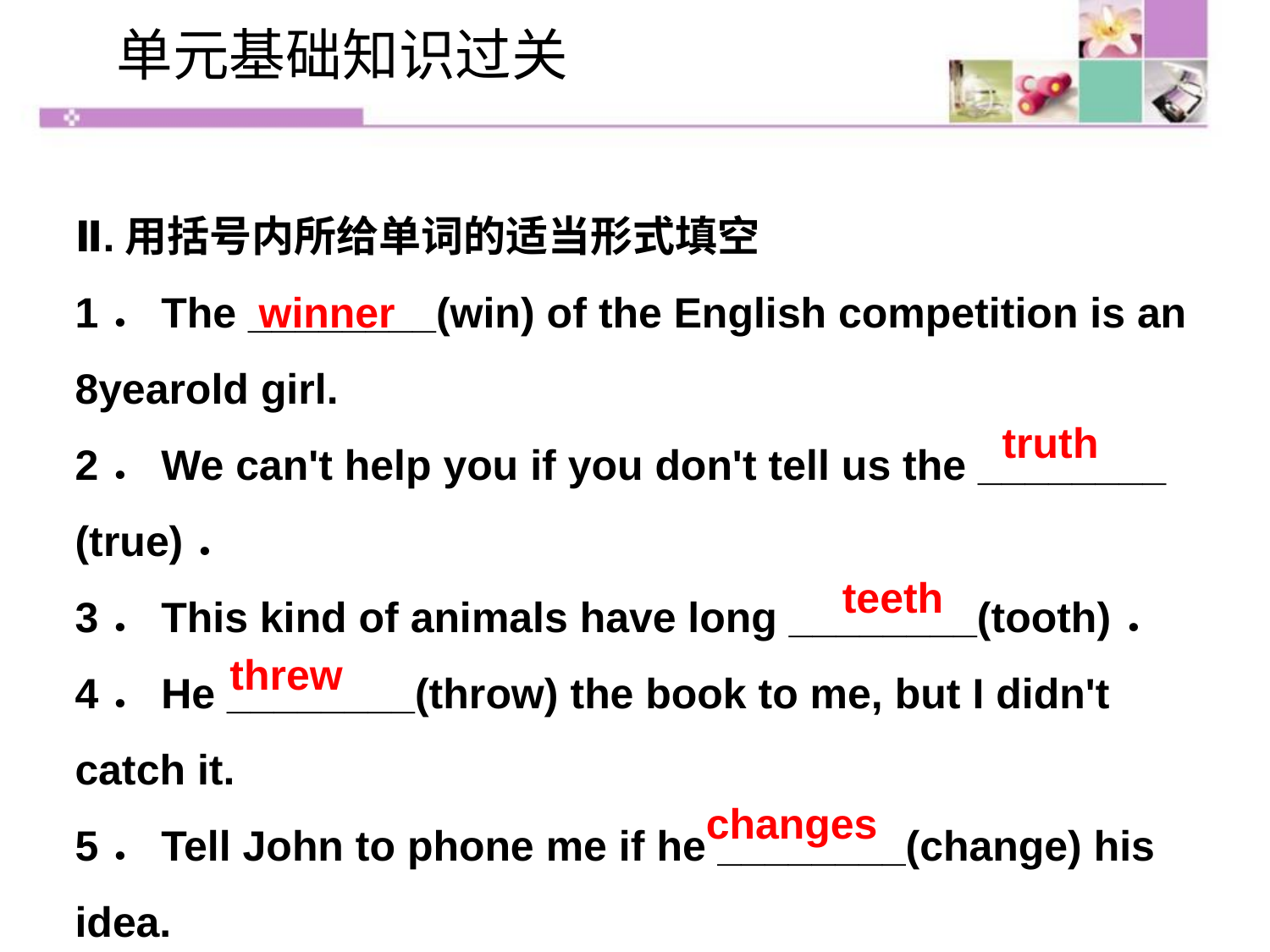

单元基础知识过关
Ⅱ.用括号内所给单词的适当形式填空
1．The ________(win) of the English competition is an 8­year­old girl.
2．We can't help you if you don't tell us the ________ (true)．
3．This kind of animals have long ________(tooth)．
4．He ________(throw) the book to me, but I didn't catch it.
5．Tell John to phone me if he ________(change) his idea.
winner
truth
teeth
threw
changes